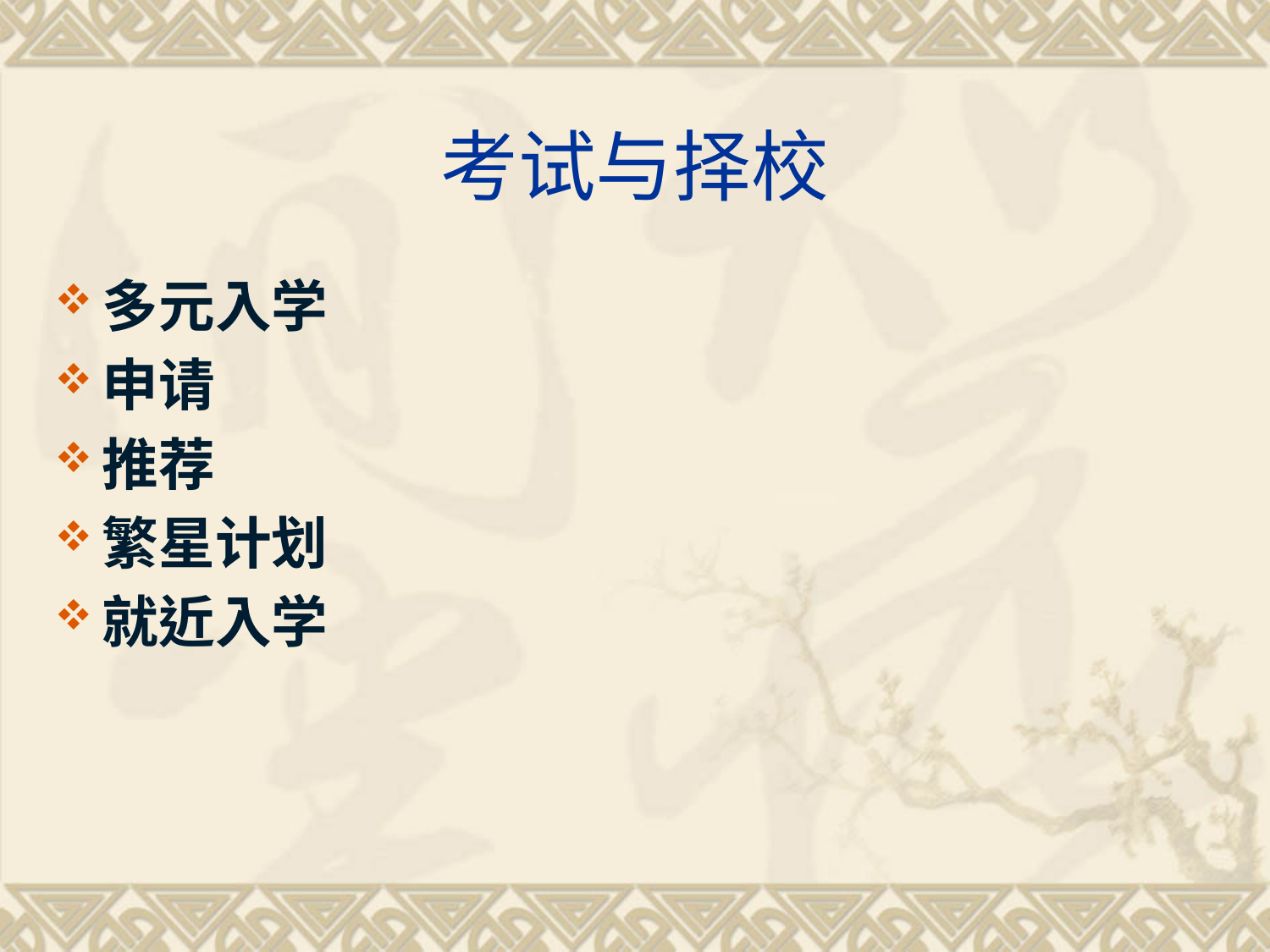

# 考试与择校
多元入学
申请
推荐
繁星计划
就近入学